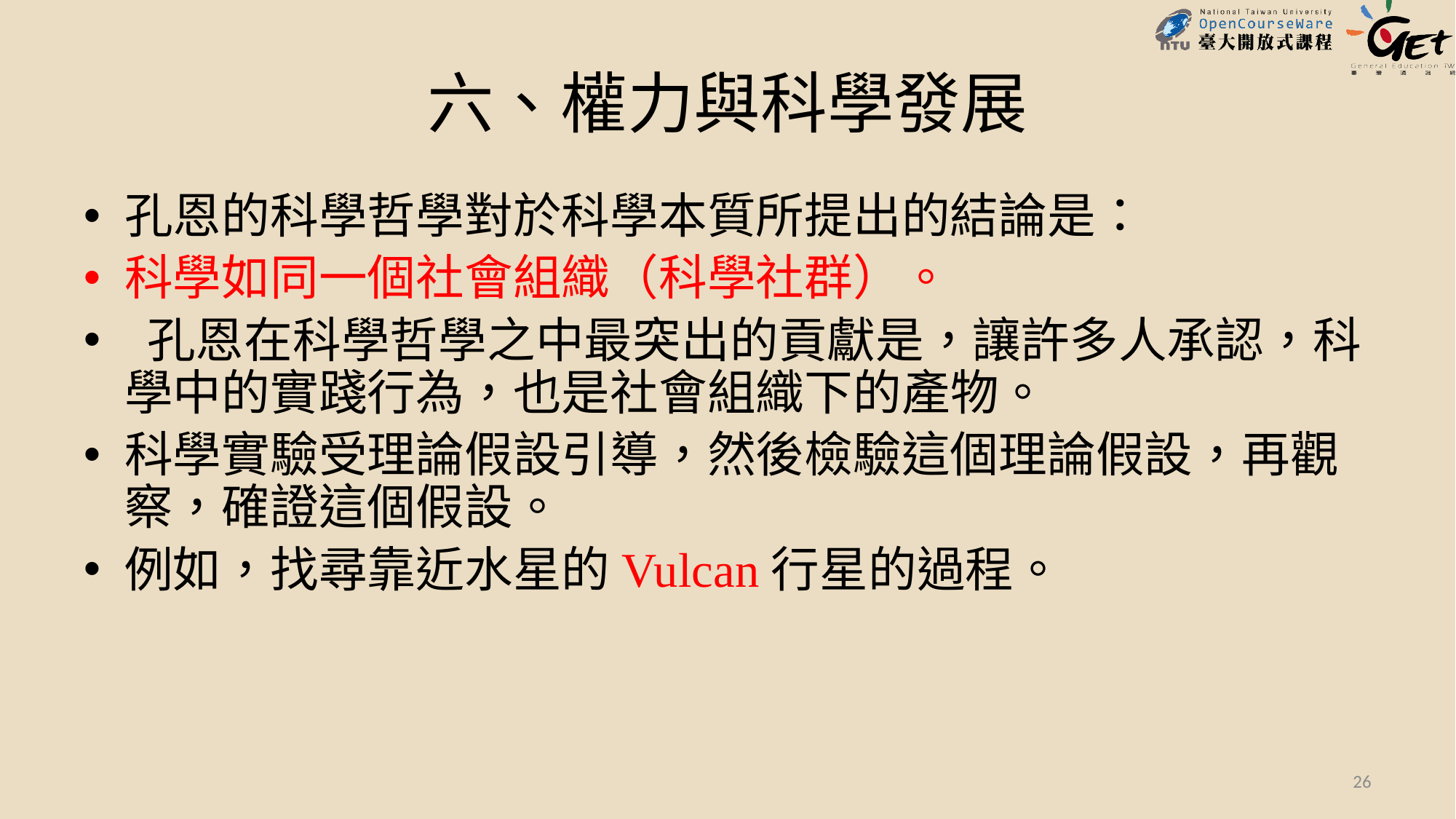

# 六、權力與科學發展
孔恩的科學哲學對於科學本質所提出的結論是：
科學如同一個社會組織（科學社群）。
 孔恩在科學哲學之中最突出的貢獻是，讓許多人承認，科學中的實踐行為，也是社會組織下的產物。
科學實驗受理論假設引導，然後檢驗這個理論假設，再觀察，確證這個假設。
例如，找尋靠近水星的Vulcan行星的過程。
26